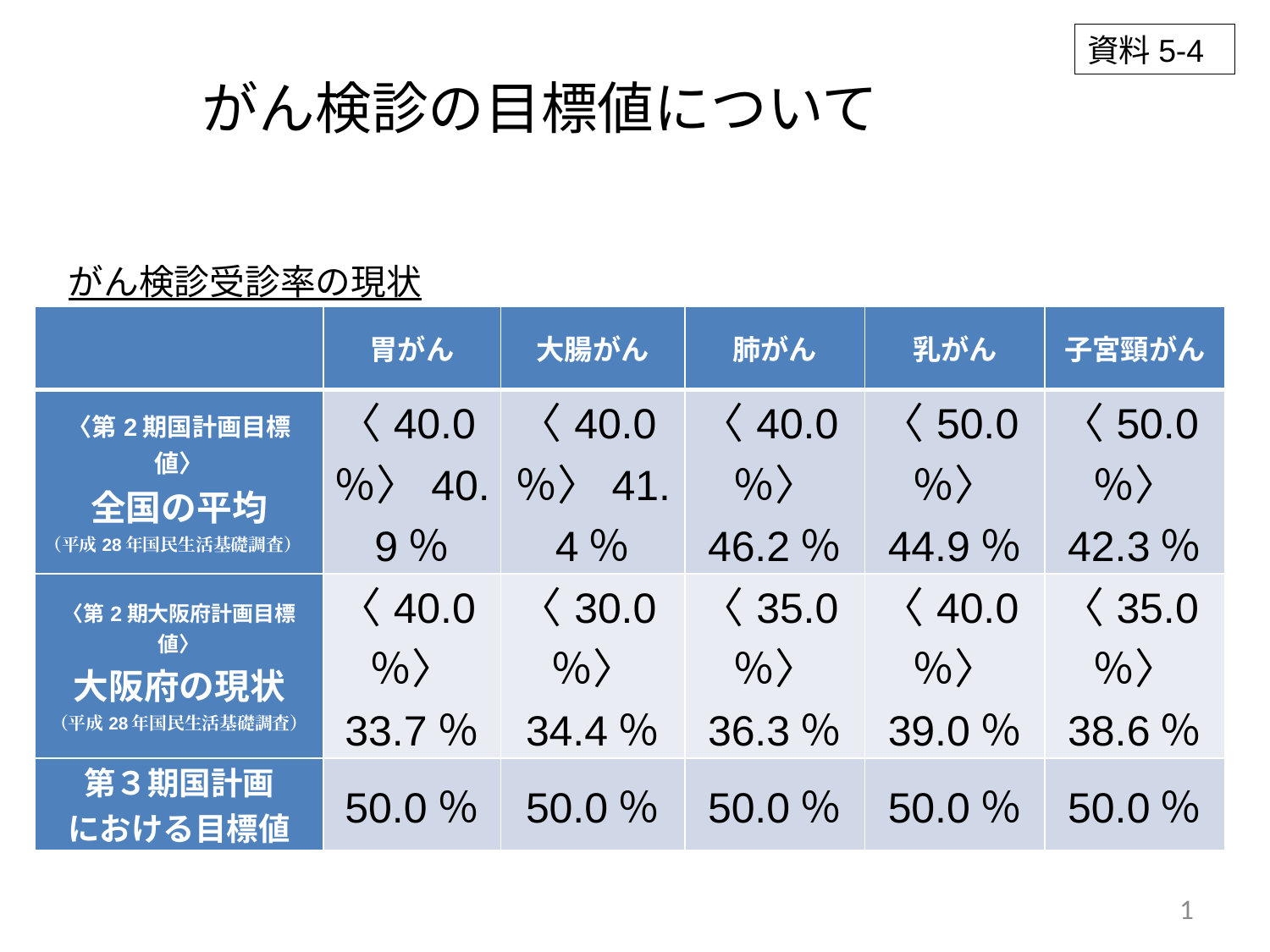

資料5-4
がん検診の目標値について
# がん検診受診率の現状
|  | 胃がん | 大腸がん | 肺がん | 乳がん | 子宮頸がん |
| --- | --- | --- | --- | --- | --- |
| 〈第2期国計画目標値〉 全国の平均 （平成28年国民生活基礎調査） | 〈40.0％〉40.9％ | 〈40.0％〉41.4％ | 〈40.0％〉 46.2％ | 〈50.0％〉 44.9％ | 〈50.0％〉 42.3％ |
| 〈第2期大阪府計画目標値〉 大阪府の現状 （平成28年国民生活基礎調査） | 〈40.0％〉 33.7％ | 〈30.0％〉 34.4％ | 〈35.0％〉 36.3％ | 〈40.0％〉 39.0％ | 〈35.0％〉 38.6％ |
| 第３期国計画 における目標値 | 50.0％ | 50.0％ | 50.0％ | 50.0％ | 50.0％ |
1